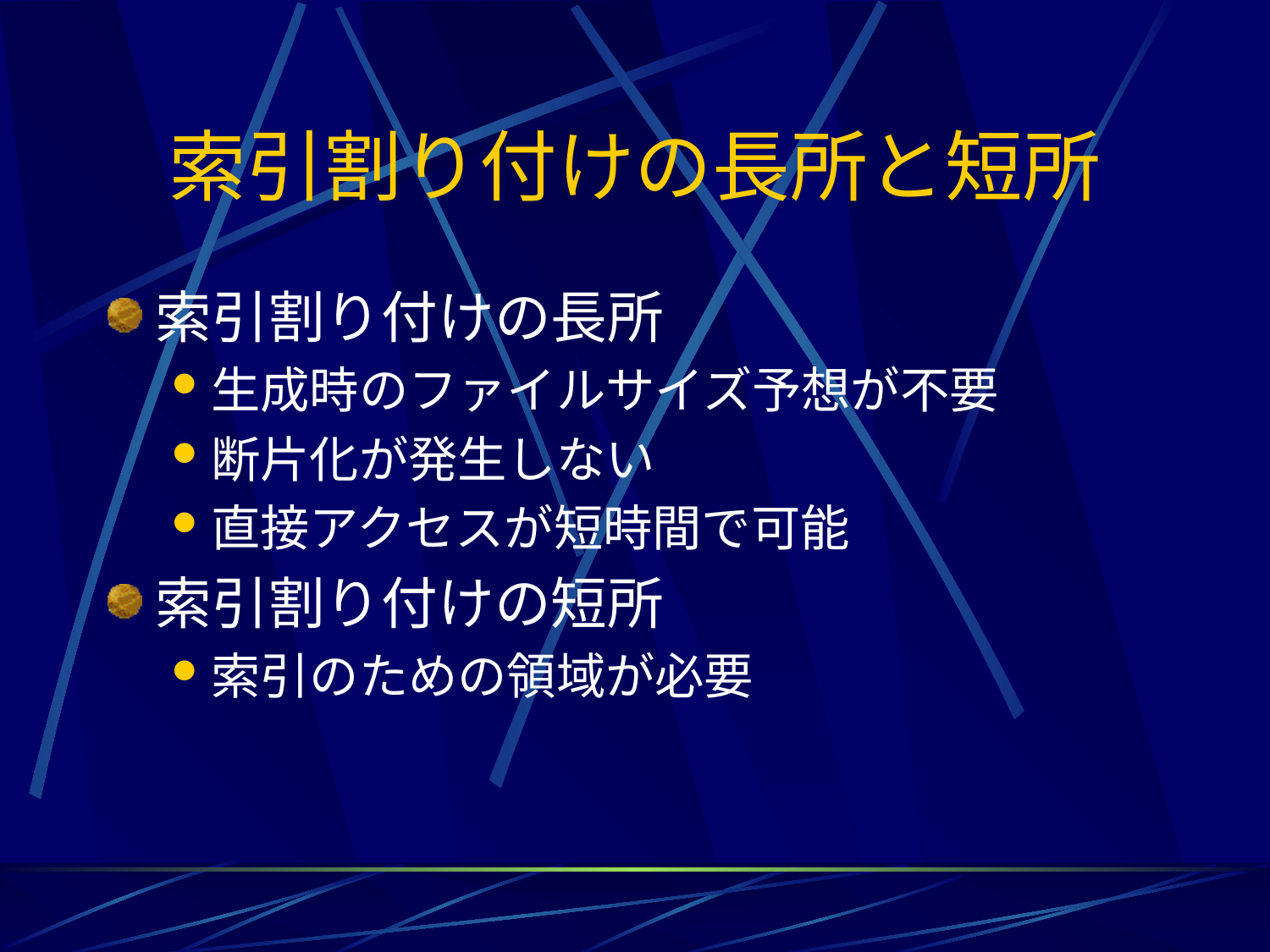

# 索引割り付けの長所と短所
索引割り付けの長所
生成時のファイルサイズ予想が不要
断片化が発生しない
直接アクセスが短時間で可能
索引割り付けの短所
索引のための領域が必要